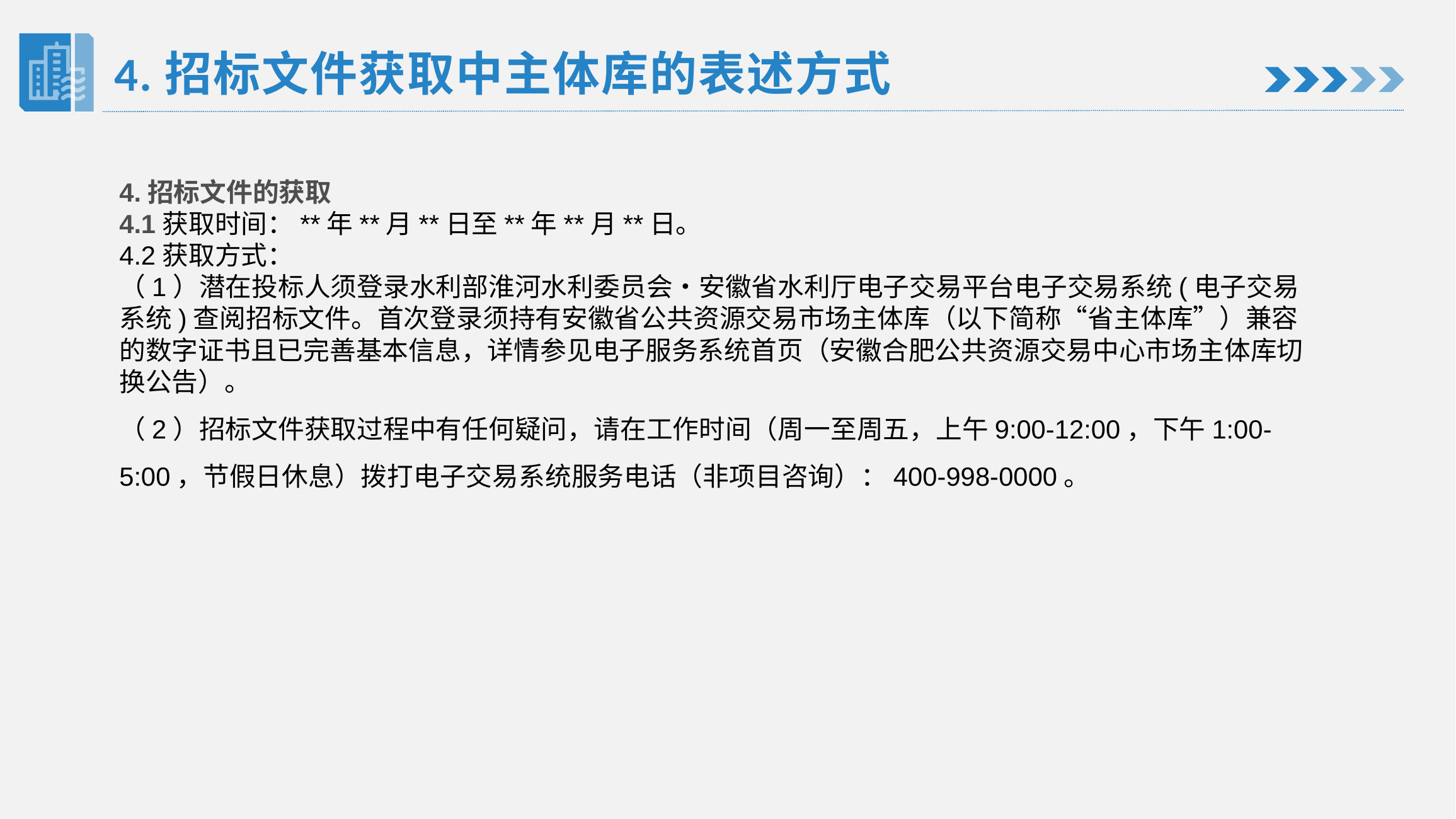

4.招标文件获取中主体库的表述方式
4.招标文件的获取4.1获取时间：**年**月**日至**年**月**日。4.2获取方式：（1）潜在投标人须登录水利部淮河水利委员会•安徽省水利厅电子交易平台电子交易系统(电子交易系统)查阅招标文件。首次登录须持有安徽省公共资源交易市场主体库（以下简称“省主体库”）兼容的数字证书且已完善基本信息，详情参见电子服务系统首页（安徽合肥公共资源交易中心市场主体库切换公告）。（2）招标文件获取过程中有任何疑问，请在工作时间（周一至周五，上午9:00-12:00，下午1:00-5:00，节假日休息）拨打电子交易系统服务电话（非项目咨询）：400-998-0000。